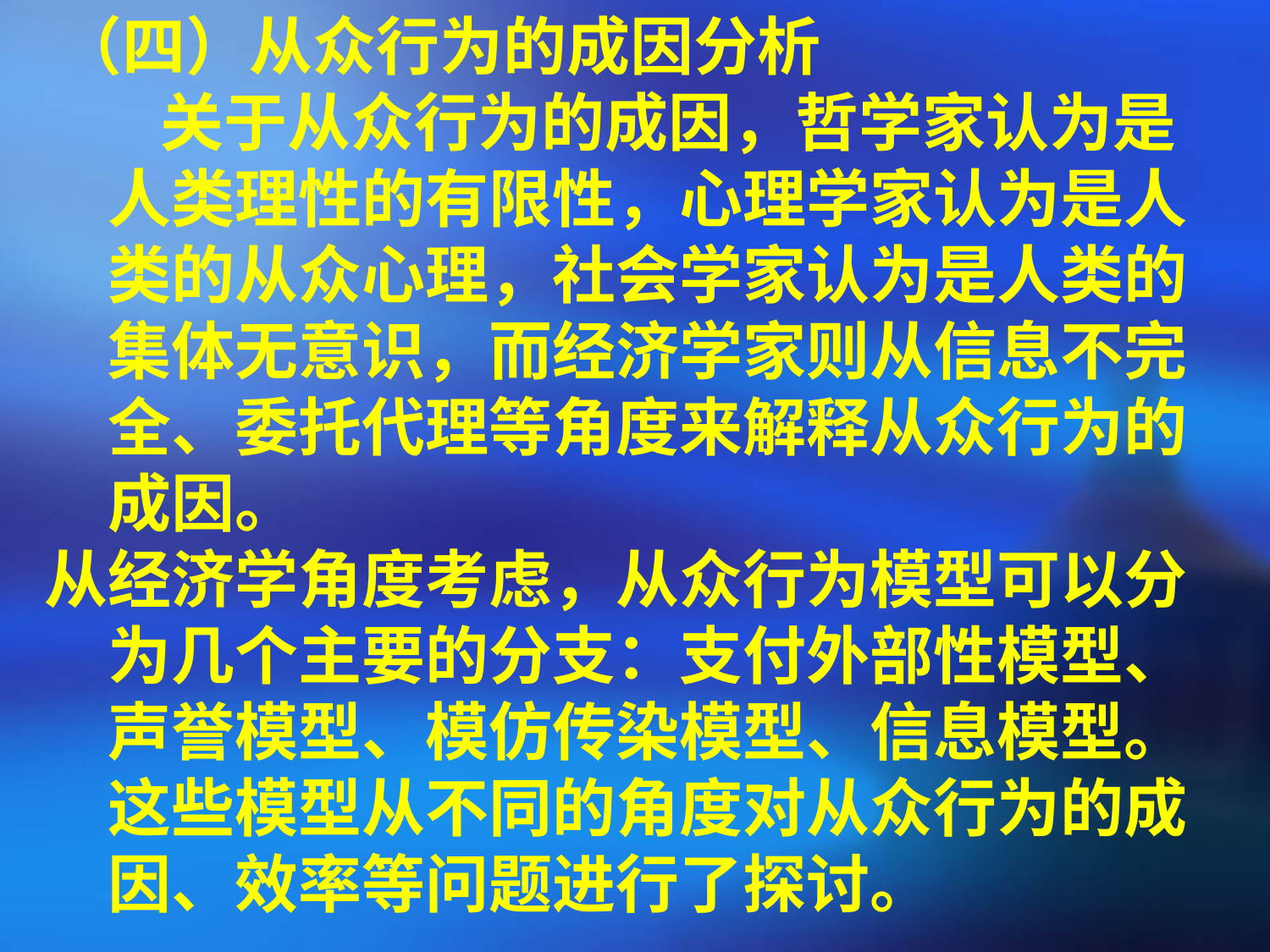

（四）从众行为的成因分析
       关于从众行为的成因，哲学家认为是人类理性的有限性，心理学家认为是人类的从众心理，社会学家认为是人类的集体无意识，而经济学家则从信息不完全、委托代理等角度来解释从众行为的成因。
从经济学角度考虑，从众行为模型可以分为几个主要的分支：支付外部性模型、声誉模型、模仿传染模型、信息模型。这些模型从不同的角度对从众行为的成因、效率等问题进行了探讨。